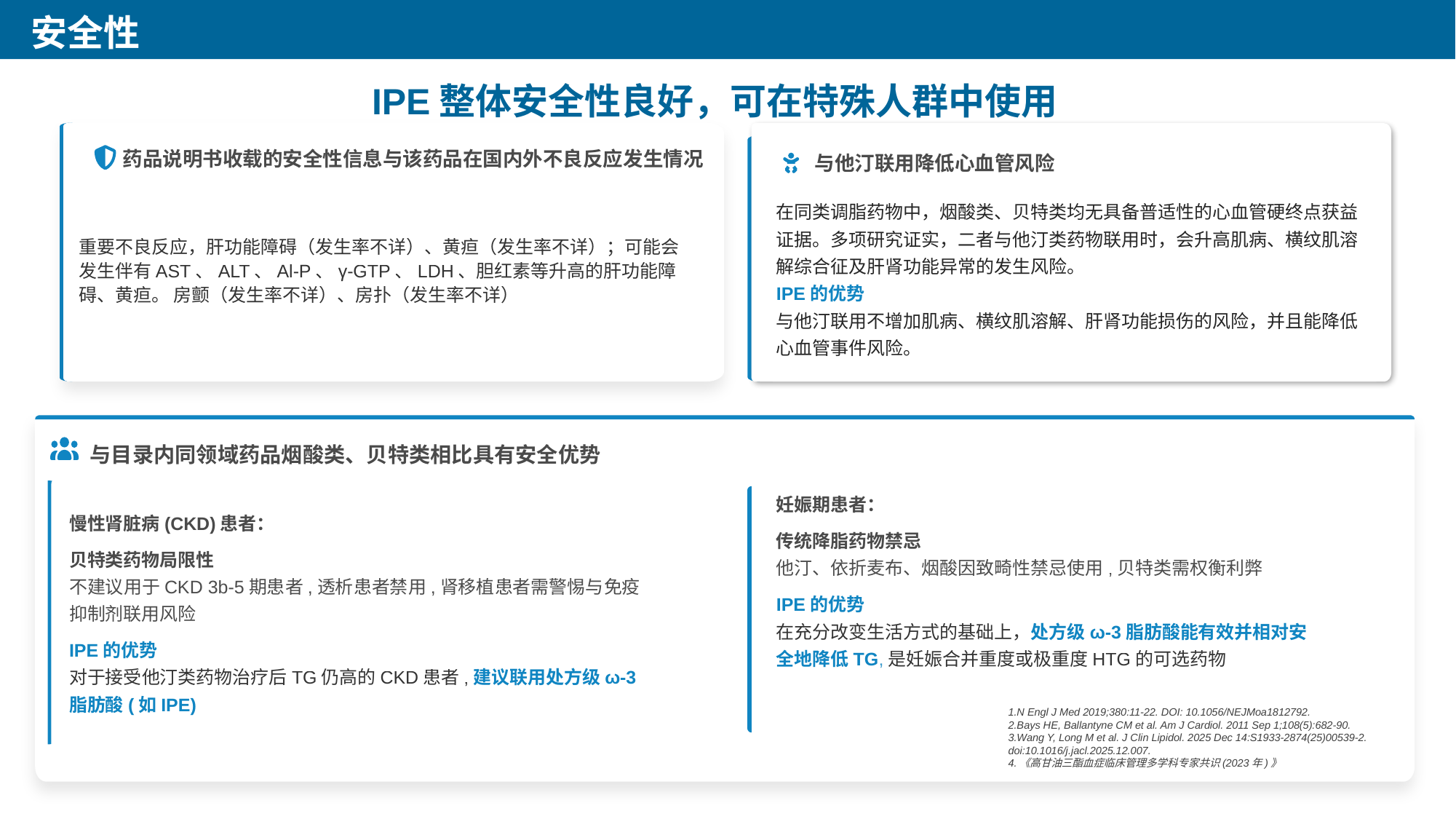

IPE整体安全性良好，可在特殊人群中使用

药品说明书收载的安全性信息与该药品在国内外不良反应发生情况

重要不良反应，肝功能障碍（发生率不详）、黄疸（发生率不详）；可能会发生伴有AST、ALT、Al-P、γ-GTP、LDH、胆红素等升高的肝功能障碍、黄疸。 房颤（发生率不详）、房扑（发生率不详）

与他汀联用降低心血管风险

在同类调脂药物中，烟酸类、贝特类均无具备普适性的心血管硬终点获益证据。多项研究证实，二者与他汀类药物联用时，会升高肌病、横纹肌溶解综合征及肝肾功能异常的发生风险。
IPE的优势
与他汀联用不增加肌病、横纹肌溶解、肝肾功能损伤的风险，并且能降低心血管事件风险。

与目录内同领域药品烟酸类、贝特类相比具有安全优势

妊娠期患者：
传统降脂药物禁忌
他汀、依折麦布、烟酸因致畸性禁忌使用,贝特类需权衡利弊
IPE的优势
在充分改变生活方式的基础上，处方级ω-3脂肪酸能有效并相对安全地降低TG,是妊娠合并重度或极重度HTG的可选药物

慢性肾脏病(CKD)患者：
贝特类药物局限性
不建议用于CKD 3b-5期患者,透析患者禁用,肾移植患者需警惕与免疫抑制剂联用风险
IPE的优势
对于接受他汀类药物治疗后TG仍高的CKD患者,建议联用处方级ω-3脂肪酸(如IPE)

1.N Engl J Med 2019;380:11-22. DOI: 10.1056/NEJMoa1812792.
2.Bays HE, Ballantyne CM et al. Am J Cardiol. 2011 Sep 1;108(5):682-90.
3.Wang Y, Long M et al. J Clin Lipidol. 2025 Dec 14:S1933-2874(25)00539-2. doi:10.1016/j.jacl.2025.12.007.
4.《高甘油三酯血症临床管理多学科专家共识(2023年)》